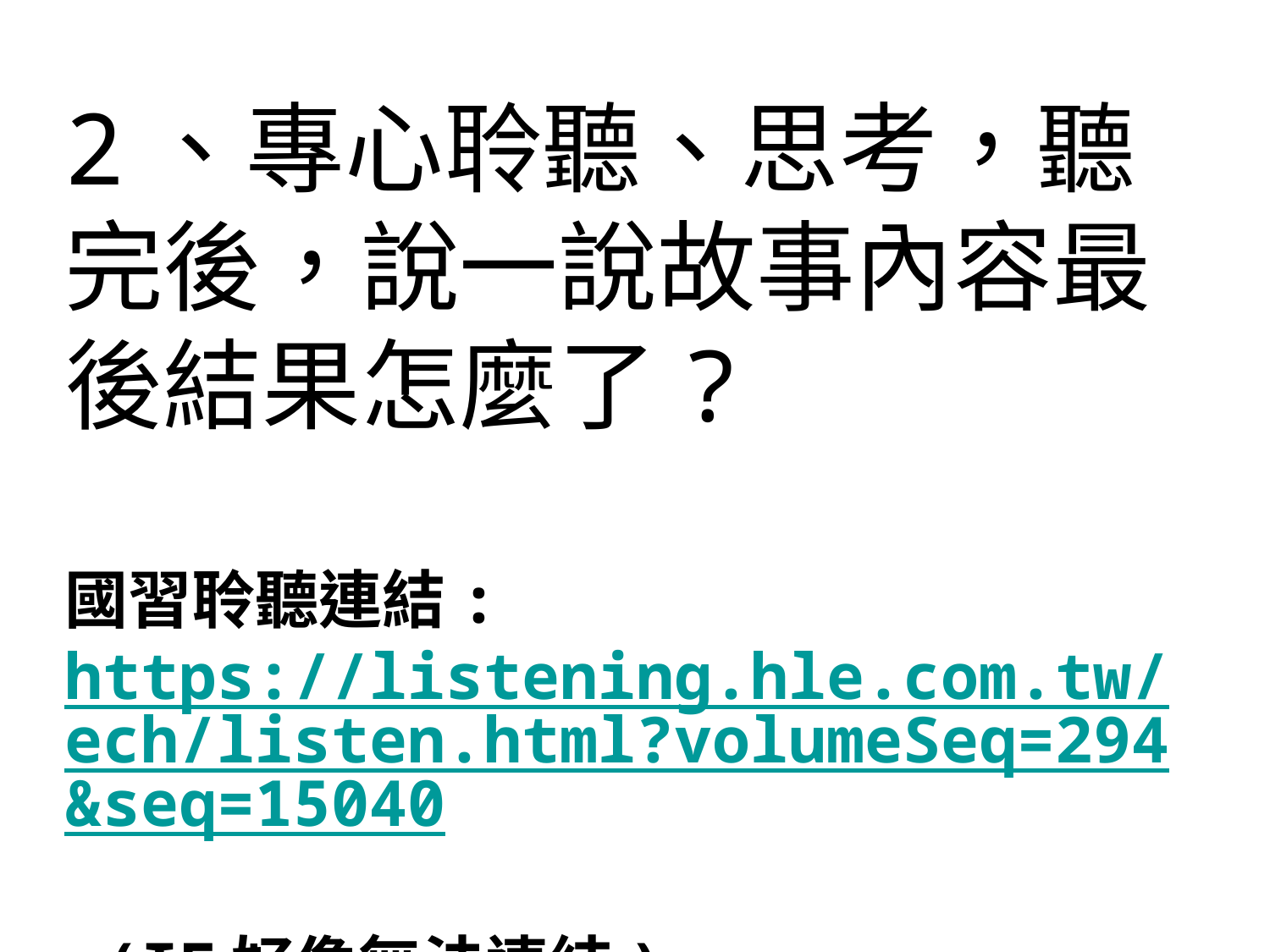

# 2、專心聆聽、思考，聽完後，說一說故事內容最後結果怎麼了? 國習聆聽連結: https://listening.hle.com.tw/ech/listen.html?volumeSeq=294&seq=15040 (IE好像無法連結)